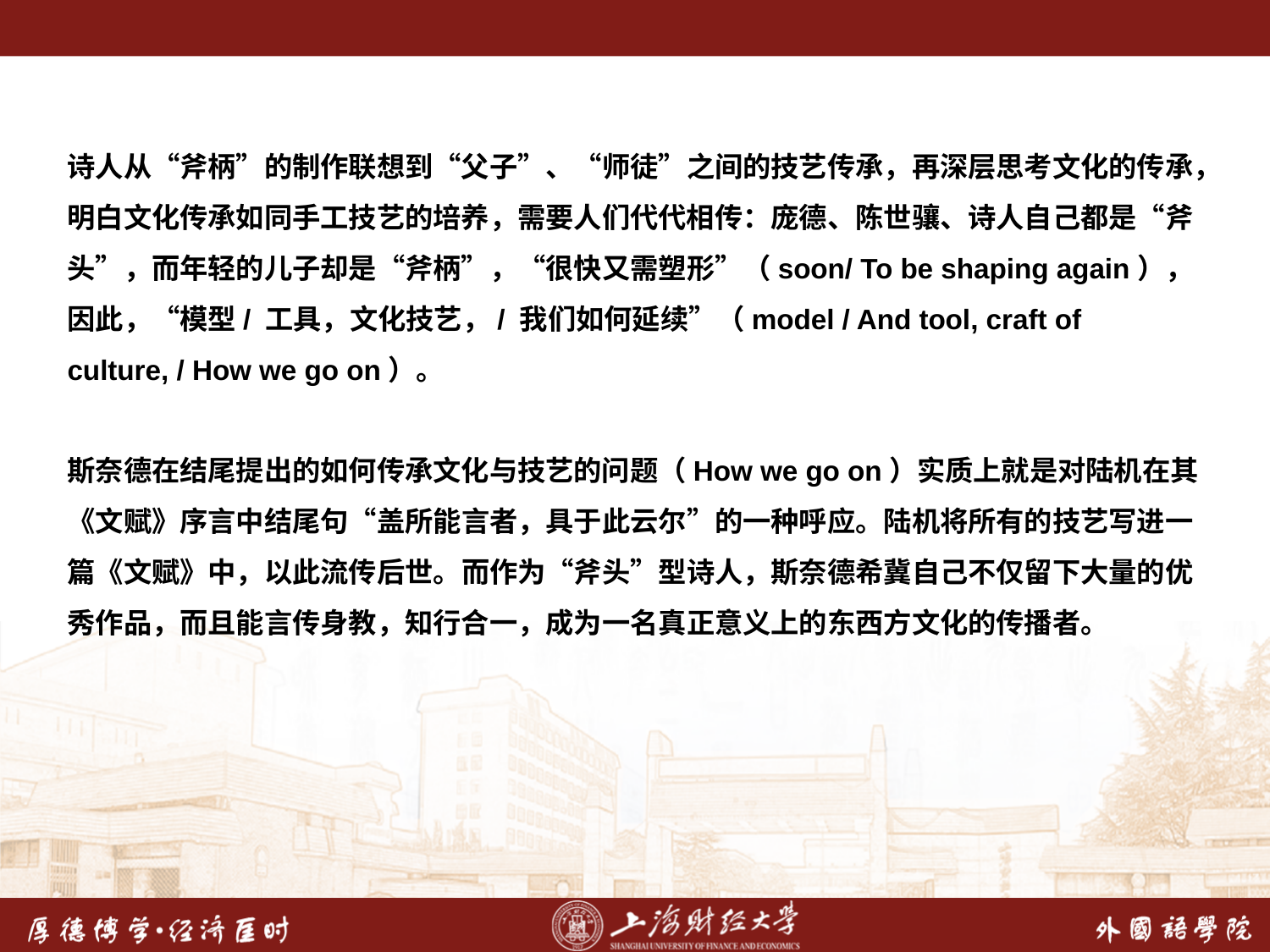

诗人从“斧柄”的制作联想到“父子”、“师徒”之间的技艺传承，再深层思考文化的传承，明白文化传承如同手工技艺的培养，需要人们代代相传：庞德、陈世骧、诗人自己都是“斧头”，而年轻的儿子却是“斧柄”，“很快又需塑形”（soon/ To be shaping again），因此，“模型/ 工具，文化技艺，/ 我们如何延续”（model / And tool, craft of culture, / How we go on）。

斯奈德在结尾提出的如何传承文化与技艺的问题（How we go on）实质上就是对陆机在其《文赋》序言中结尾句“盖所能言者，具于此云尔”的一种呼应。陆机将所有的技艺写进一篇《文赋》中，以此流传后世。而作为“斧头”型诗人，斯奈德希冀自己不仅留下大量的优秀作品，而且能言传身教，知行合一，成为一名真正意义上的东西方文化的传播者。